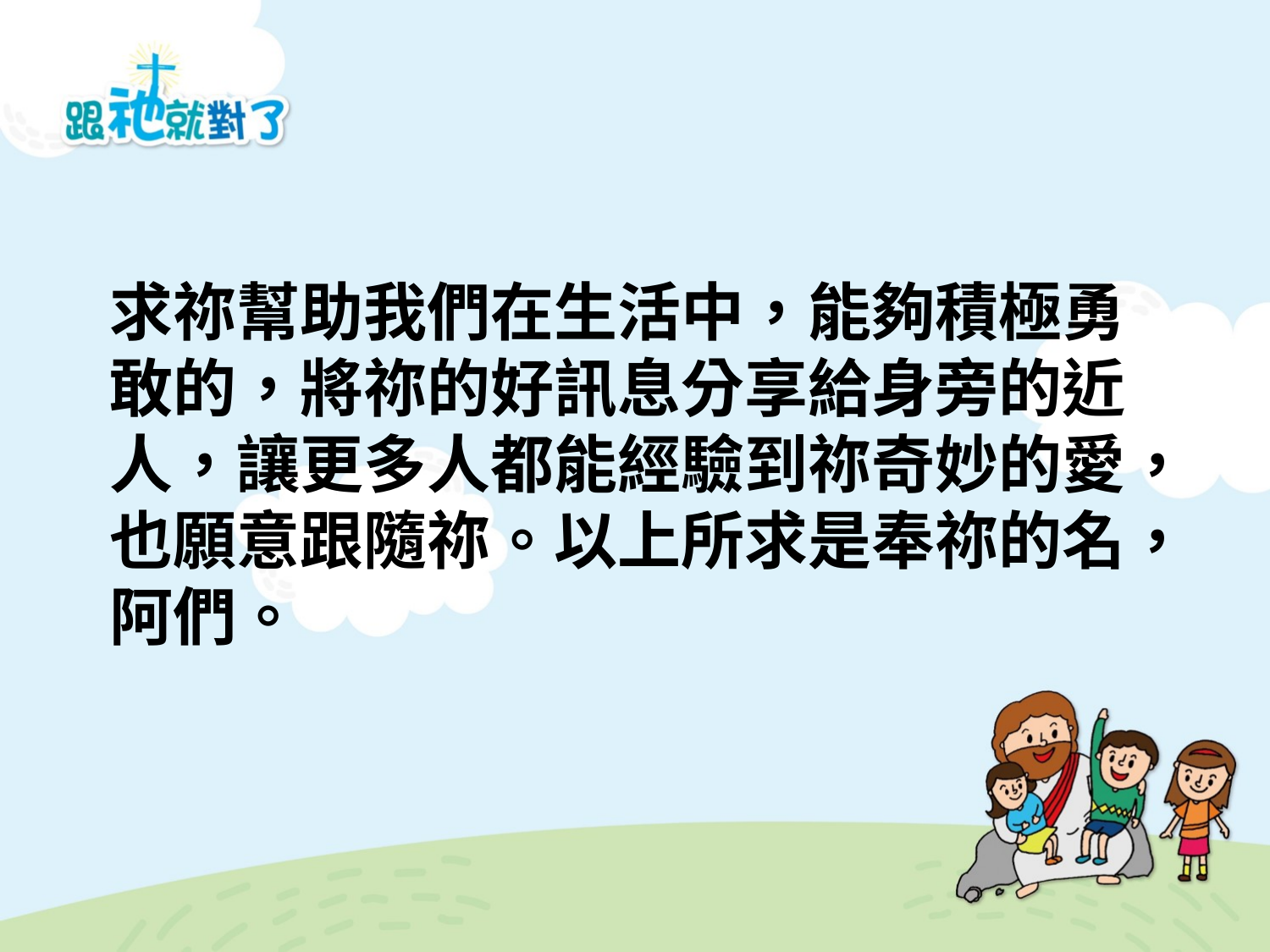

求祢幫助我們在生活中，能夠積極勇敢的，將祢的好訊息分享給身旁的近人，讓更多人都能經驗到祢奇妙的愛，也願意跟隨祢。以上所求是奉祢的名，阿們。